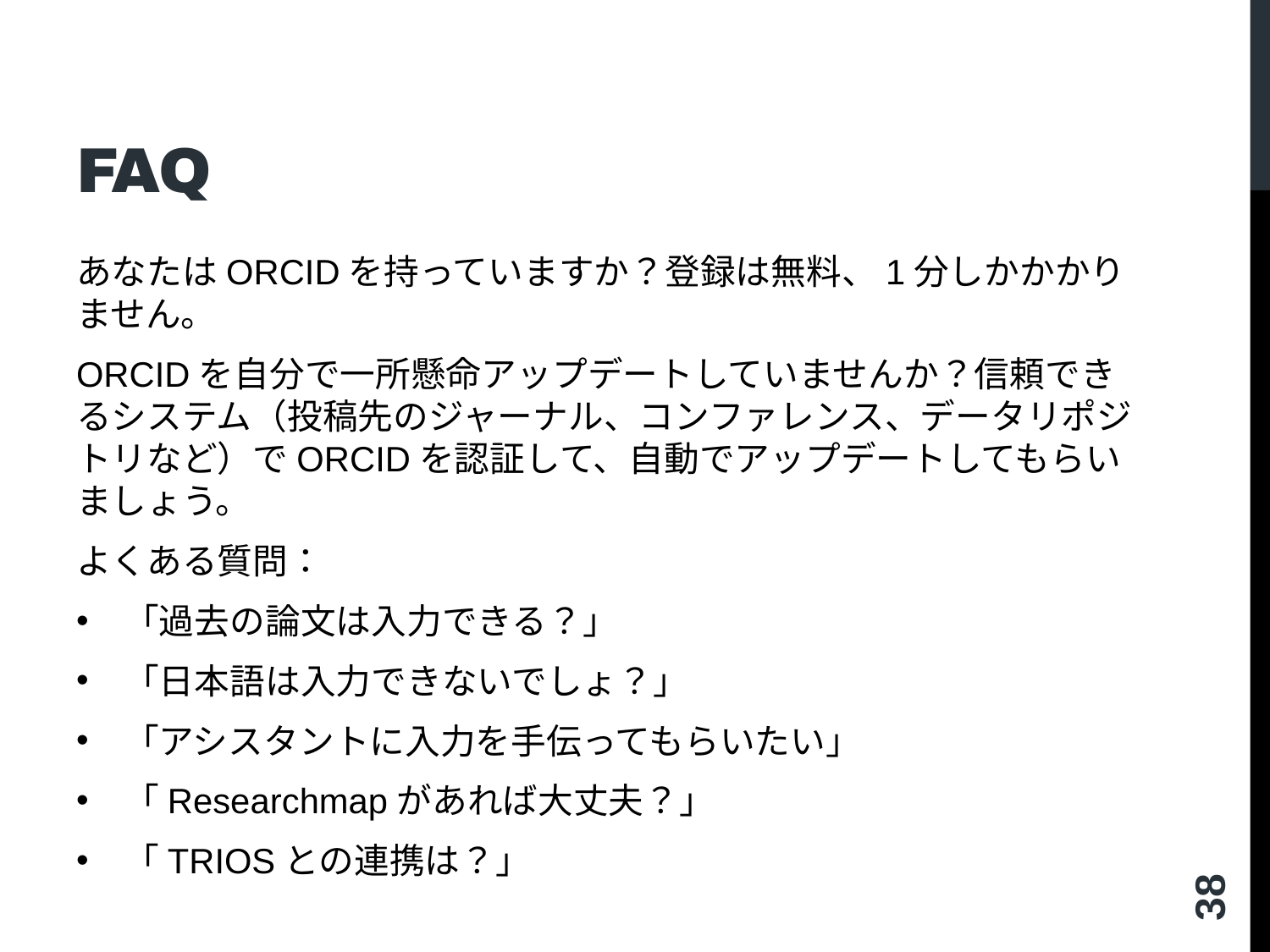

# FAQ
あなたはORCIDを持っていますか？登録は無料、1分しかかかりません。
ORCIDを自分で一所懸命アップデートしていませんか？信頼できるシステム（投稿先のジャーナル、コンファレンス、データリポジトリなど）でORCIDを認証して、自動でアップデートしてもらいましょう。
よくある質問：
「過去の論文は入力できる？」
「日本語は入力できないでしょ？」
「アシスタントに入力を手伝ってもらいたい」
「Researchmapがあれば大丈夫？」
「TRIOSとの連携は？」
38